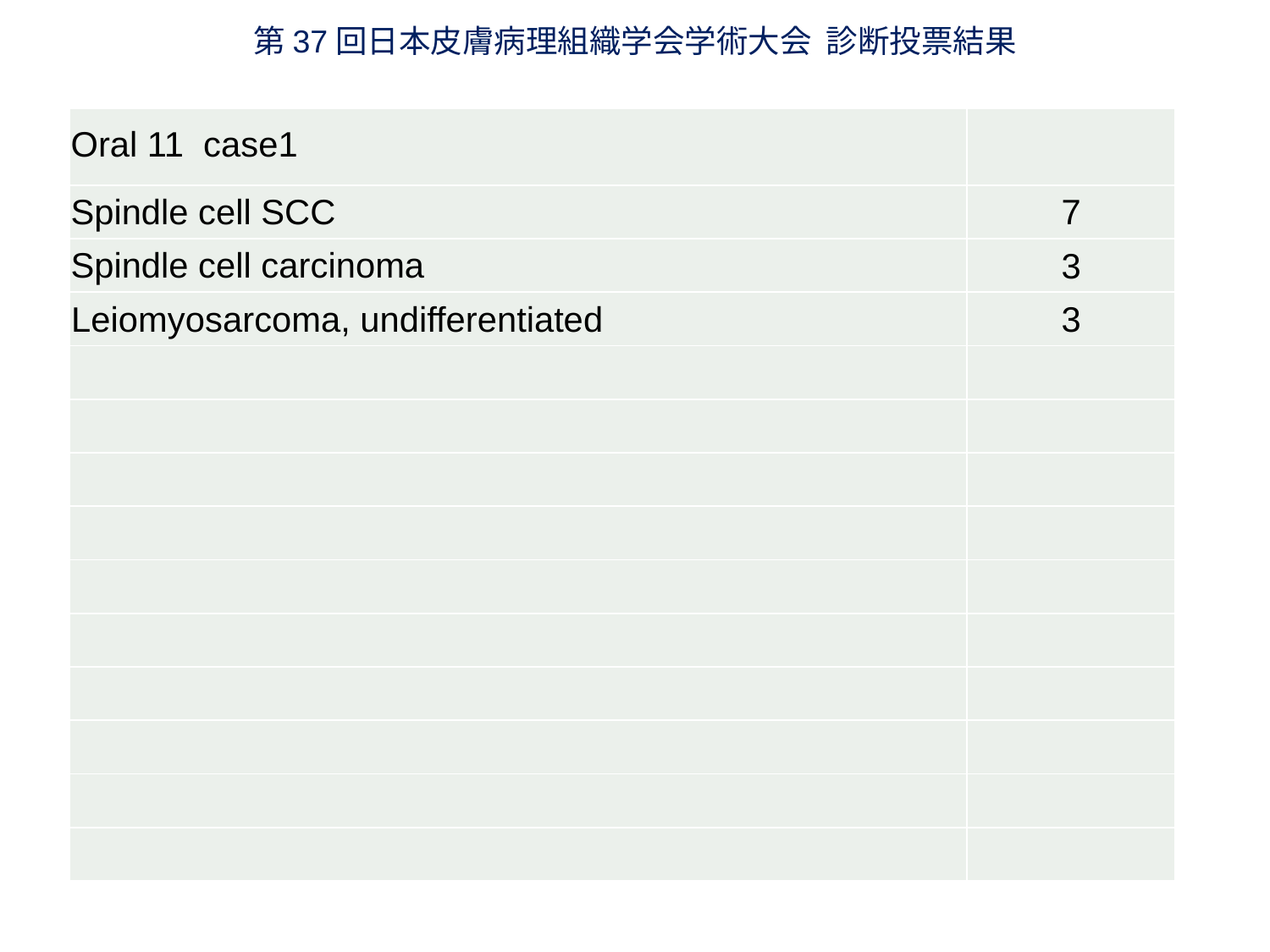

第37回日本皮膚病理組織学会学術大会  診断投票結果
| Oral 11 case1 |  |
| --- | --- |
| Spindle cell SCC | 7 |
| Spindle cell carcinoma | 3 |
| Leiomyosarcoma, undifferentiated | 3 |
|  |  |
|  |  |
|  |  |
|  |  |
|  |  |
|  |  |
|  |  |
|  |  |
|  |  |
|  |  |